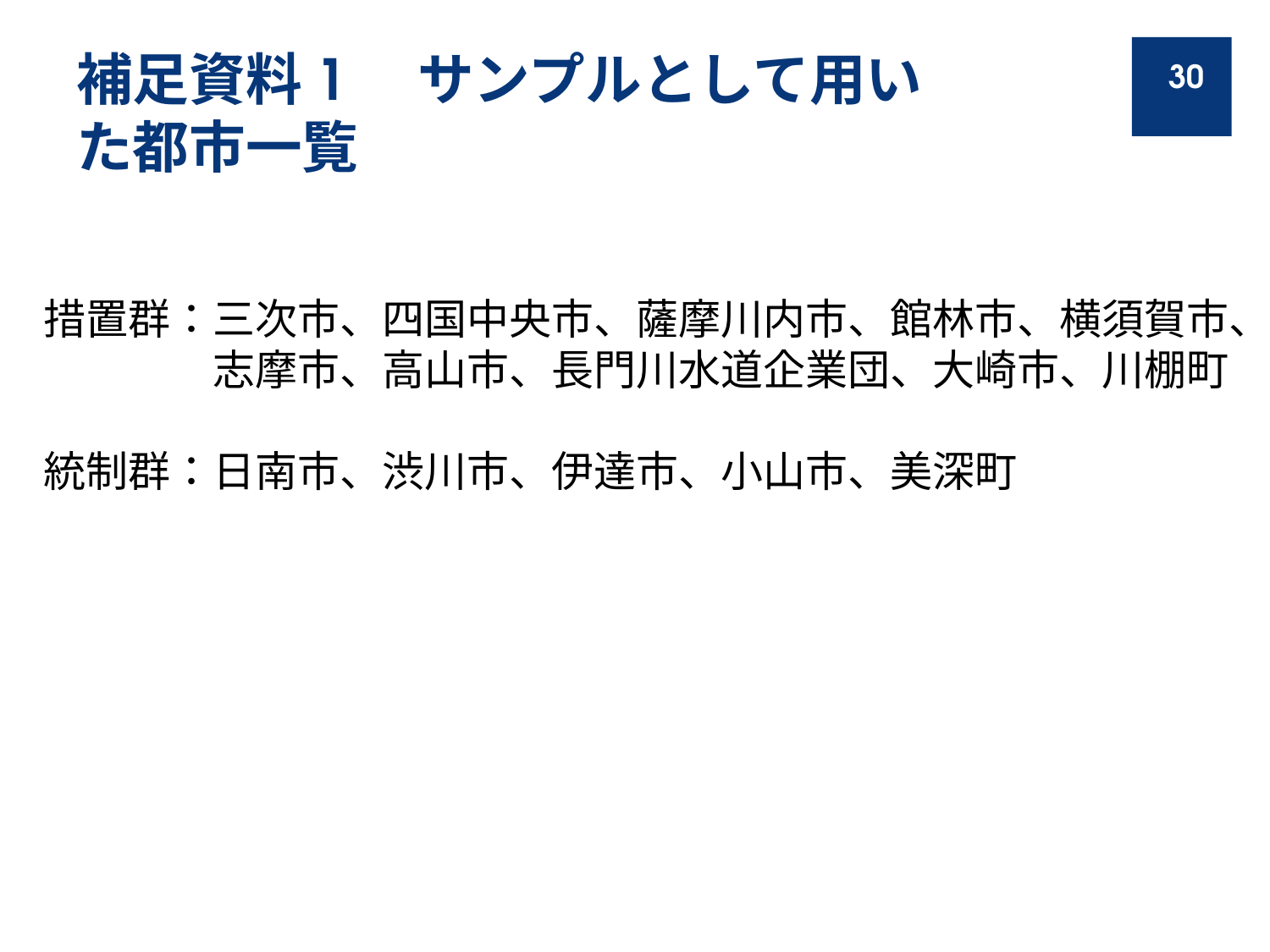

30
# 補足資料1　サンプルとして用いた都市一覧
措置群：三次市、四国中央市、薩摩川内市、館林市、横須賀市、
　　　　志摩市、高山市、長門川水道企業団、大崎市、川棚町

統制群：日南市、渋川市、伊達市、小山市、美深町